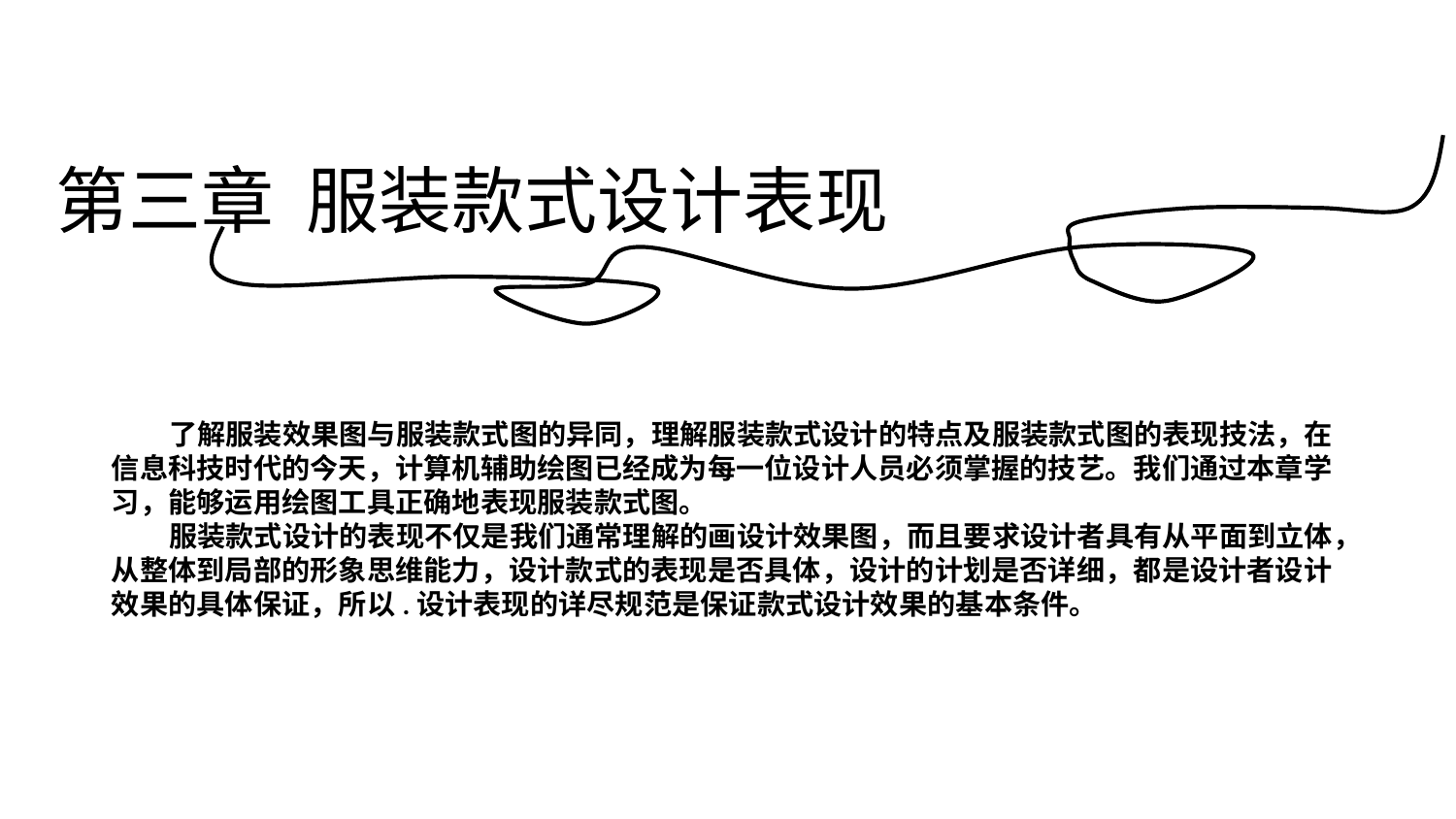

第三章  服装款式设计表现
了解服装效果图与服装款式图的异同，理解服装款式设计的特点及服装款式图的表现技法，在信息科技时代的今天，计算机辅助绘图已经成为每一位设计人员必须掌握的技艺。我们通过本章学习，能够运用绘图工具正确地表现服装款式图。
服装款式设计的表现不仅是我们通常理解的画设计效果图，而且要求设计者具有从平面到立体，从整体到局部的形象思维能力，设计款式的表现是否具体，设计的计划是否详细，都是设计者设计效果的具体保证，所以.设计表现的详尽规范是保证款式设计效果的基本条件。